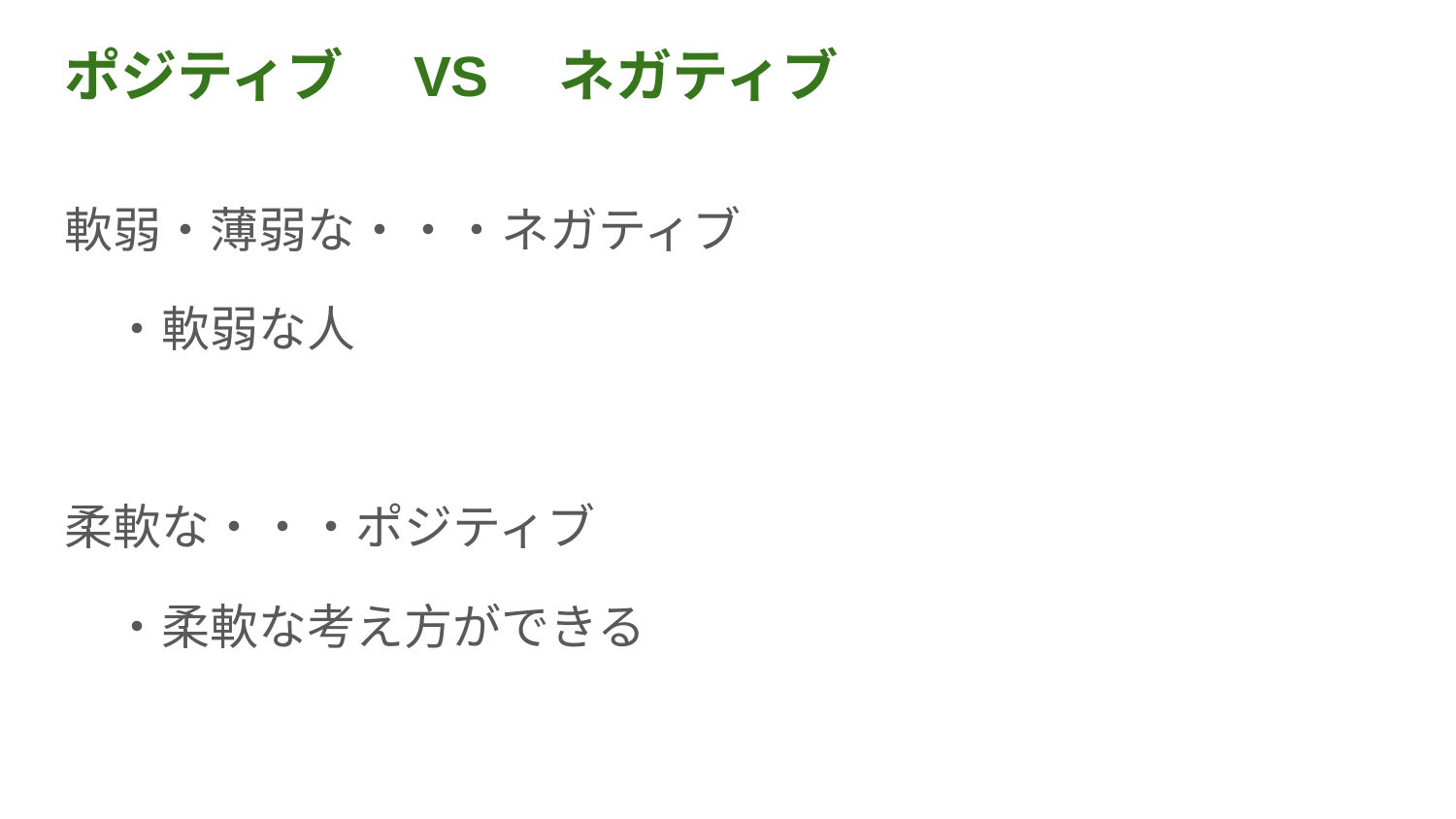

# ポジティブ　VS　ネガティブ
軟弱・薄弱な・・・ネガティブ
　・軟弱な人

柔軟な・・・ポジティブ
　・柔軟な考え方ができる